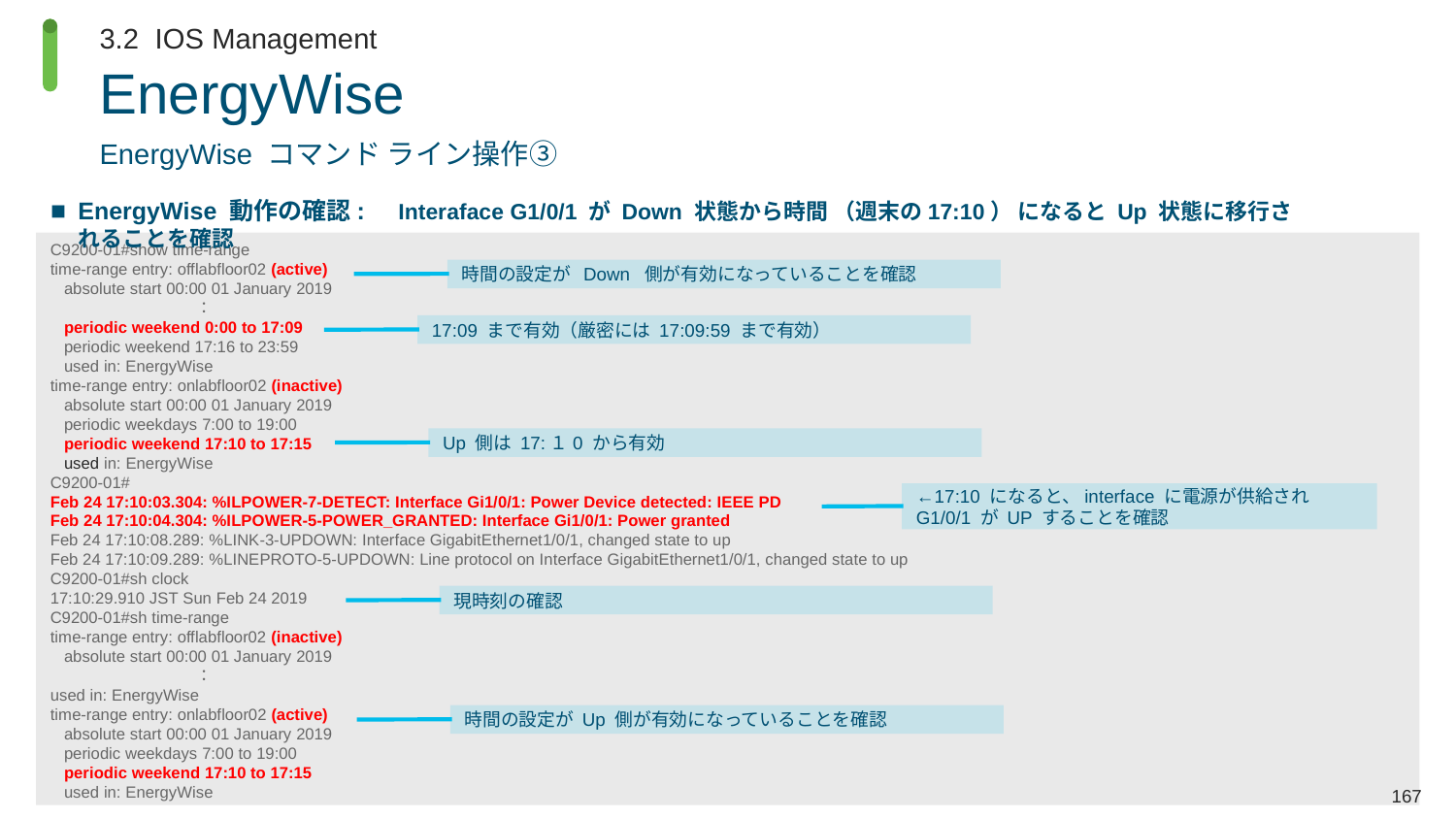

3.2  IOS Management
# EnergyWise
EnergyWise コマンド ライン操作③
EnergyWise 動作の確認:　Interaface G1/0/1 が Down 状態から時間 （週末の17:10） になると Up 状態に移行されることを確認
C9200-01#show time-range
time-range entry: offlabfloor02 (active)
   absolute start 00:00 01 January 2019
	：
   periodic weekend 0:00 to 17:09
   periodic weekend 17:16 to 23:59
   used in: EnergyWise
time-range entry: onlabfloor02 (inactive)
   absolute start 00:00 01 January 2019
   periodic weekdays 7:00 to 19:00
   periodic weekend 17:10 to 17:15
   used in: EnergyWise
C9200-01#
Feb 24 17:10:03.304: %ILPOWER-7-DETECT: Interface Gi1/0/1: Power Device detected: IEEE PD
Feb 24 17:10:04.304: %ILPOWER-5-POWER_GRANTED: Interface Gi1/0/1: Power granted
Feb 24 17:10:08.289: %LINK-3-UPDOWN: Interface GigabitEthernet1/0/1, changed state to up
Feb 24 17:10:09.289: %LINEPROTO-5-UPDOWN: Line protocol on Interface GigabitEthernet1/0/1, changed state to up
C9200-01#sh clock
17:10:29.910 JST Sun Feb 24 2019
C9200-01#sh time-range
time-range entry: offlabfloor02 (inactive)
   absolute start 00:00 01 January 2019
	：
used in: EnergyWise
time-range entry: onlabfloor02 (active)
   absolute start 00:00 01 January 2019
   periodic weekdays 7:00 to 19:00
   periodic weekend 17:10 to 17:15
   used in: EnergyWise
時間の設定が  Down  側が有効になっていることを確認
17:09 まで有効（厳密には 17:09:59 まで有効）
Up 側は 17:１0 から有効
←17:10 になると、interface に電源が供給され G1/0/1 が UP することを確認
現時刻の確認
時間の設定が Up 側が有効になっていることを確認
167